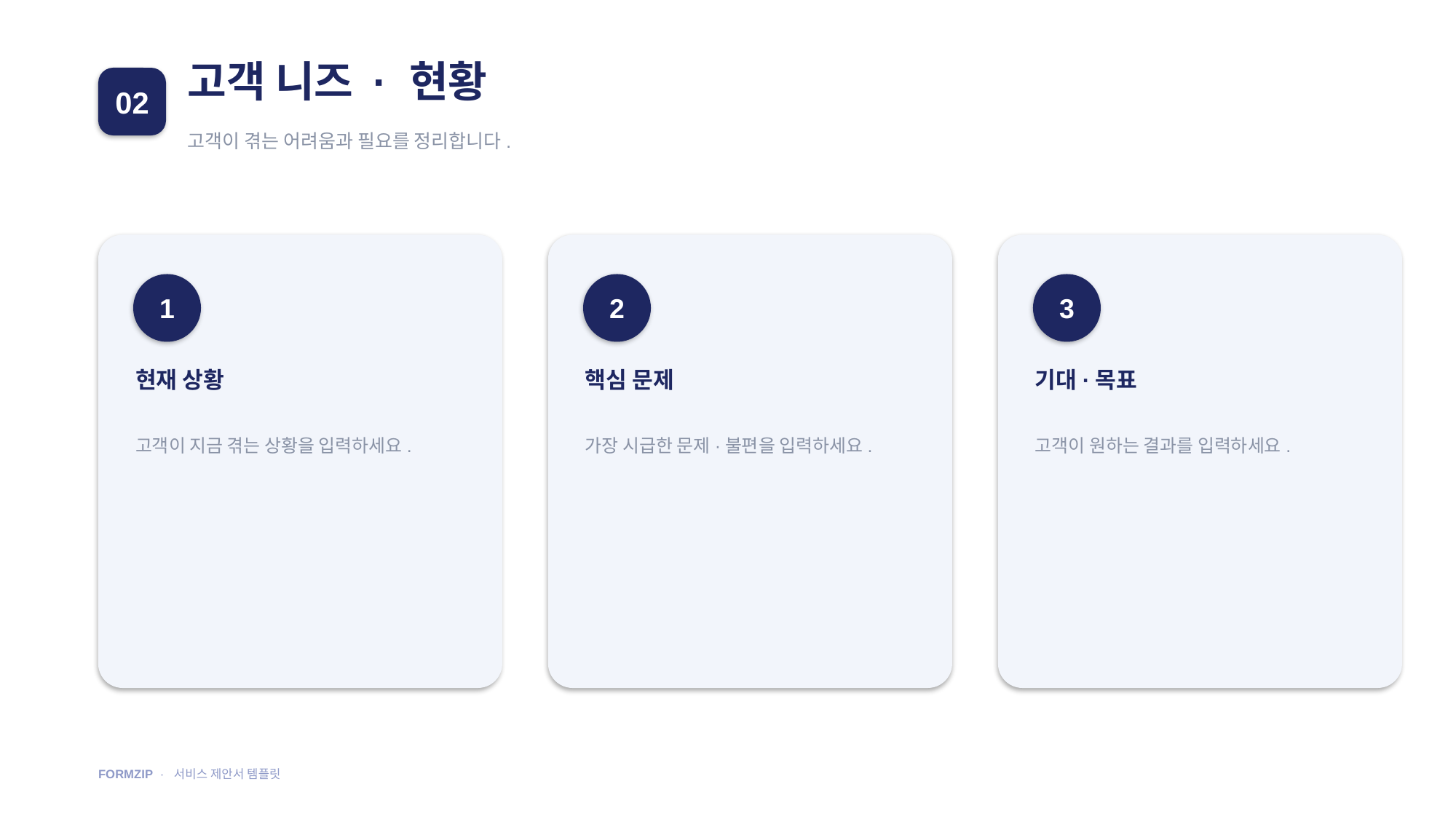

고객 니즈 · 현황
02
고객이 겪는 어려움과 필요를 정리합니다.

1
2
3
현재 상황
핵심 문제
기대·목표
고객이 지금 겪는 상황을 입력하세요.
가장 시급한 문제·불편을 입력하세요.
고객이 원하는 결과를 입력하세요.
FORMZIP  ·  서비스 제안서 템플릿